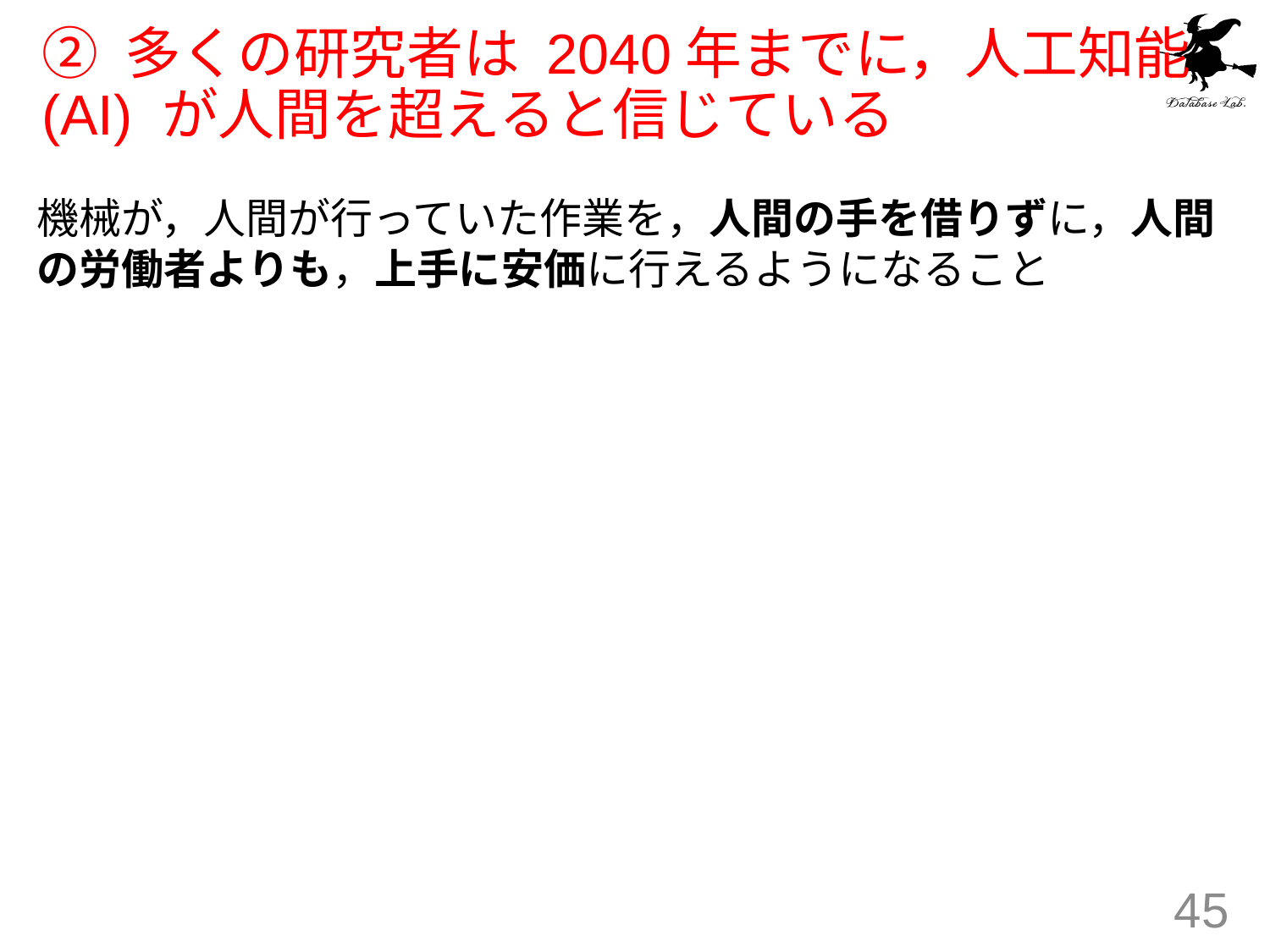

# ② 多くの研究者は 2040年までに，人工知能(AI) が人間を超えると信じている
機械が，人間が行っていた作業を，人間の手を借りずに，人間の労働者よりも，上手に安価に行えるようになること
45